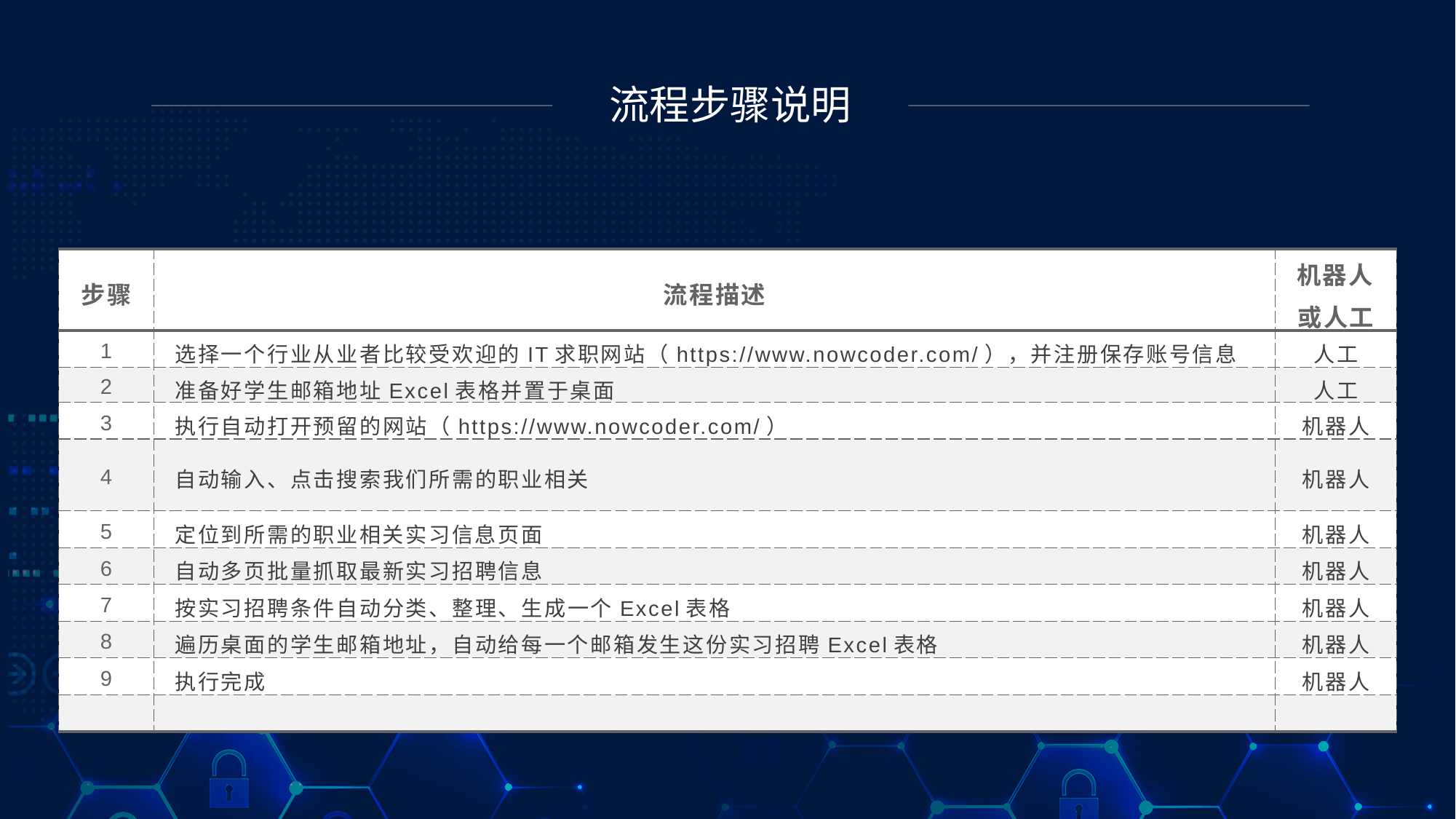

流程步骤说明
| 步骤 | 流程描述 | 机器人或人工 |
| --- | --- | --- |
| 1 | 选择一个行业从业者比较受欢迎的IT求职网站（https://www.nowcoder.com/），并注册保存账号信息 | 人工 |
| 2 | 准备好学生邮箱地址Excel表格并置于桌面 | 人工 |
| 3 | 执行自动打开预留的网站（https://www.nowcoder.com/） | 机器人 |
| 4 | 自动输入、点击搜索我们所需的职业相关 | 机器人 |
| 5 | 定位到所需的职业相关实习信息页面 | 机器人 |
| 6 | 自动多页批量抓取最新实习招聘信息 | 机器人 |
| 7 | 按实习招聘条件自动分类、整理、生成一个Excel表格 | 机器人 |
| 8 | 遍历桌面的学生邮箱地址，自动给每一个邮箱发生这份实习招聘Excel表格 | 机器人 |
| 9 | 执行完成 | 机器人 |
|  |  |  |